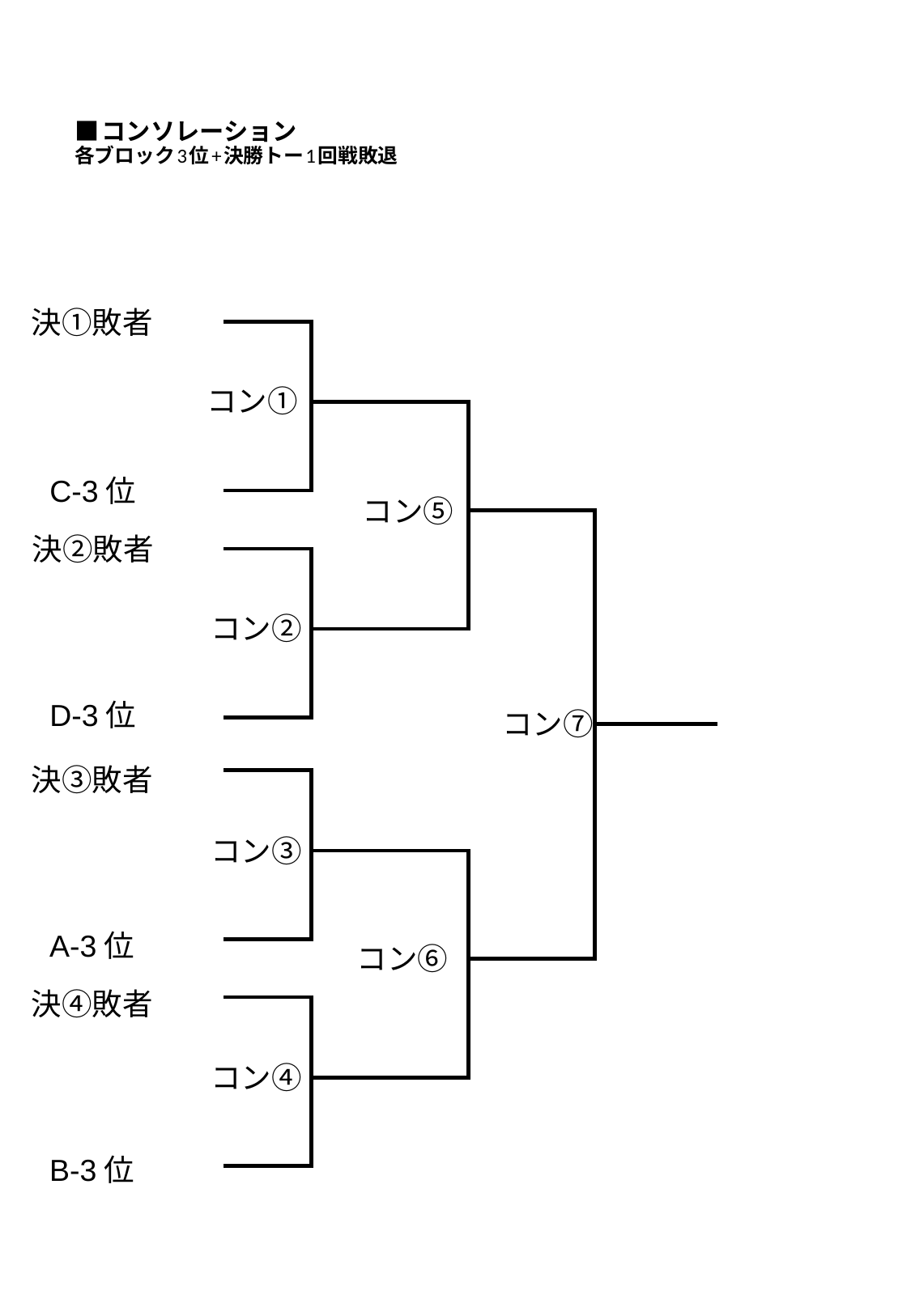

# ■コンソレーション 各ブロック3位+決勝トー1回戦敗退
決①敗者
コン①
C-3位
コン⑤
決②敗者
コン②
D-3位
コン⑦
決③敗者
コン③
A-3位
コン⑥
決④敗者
コン④
B-3位